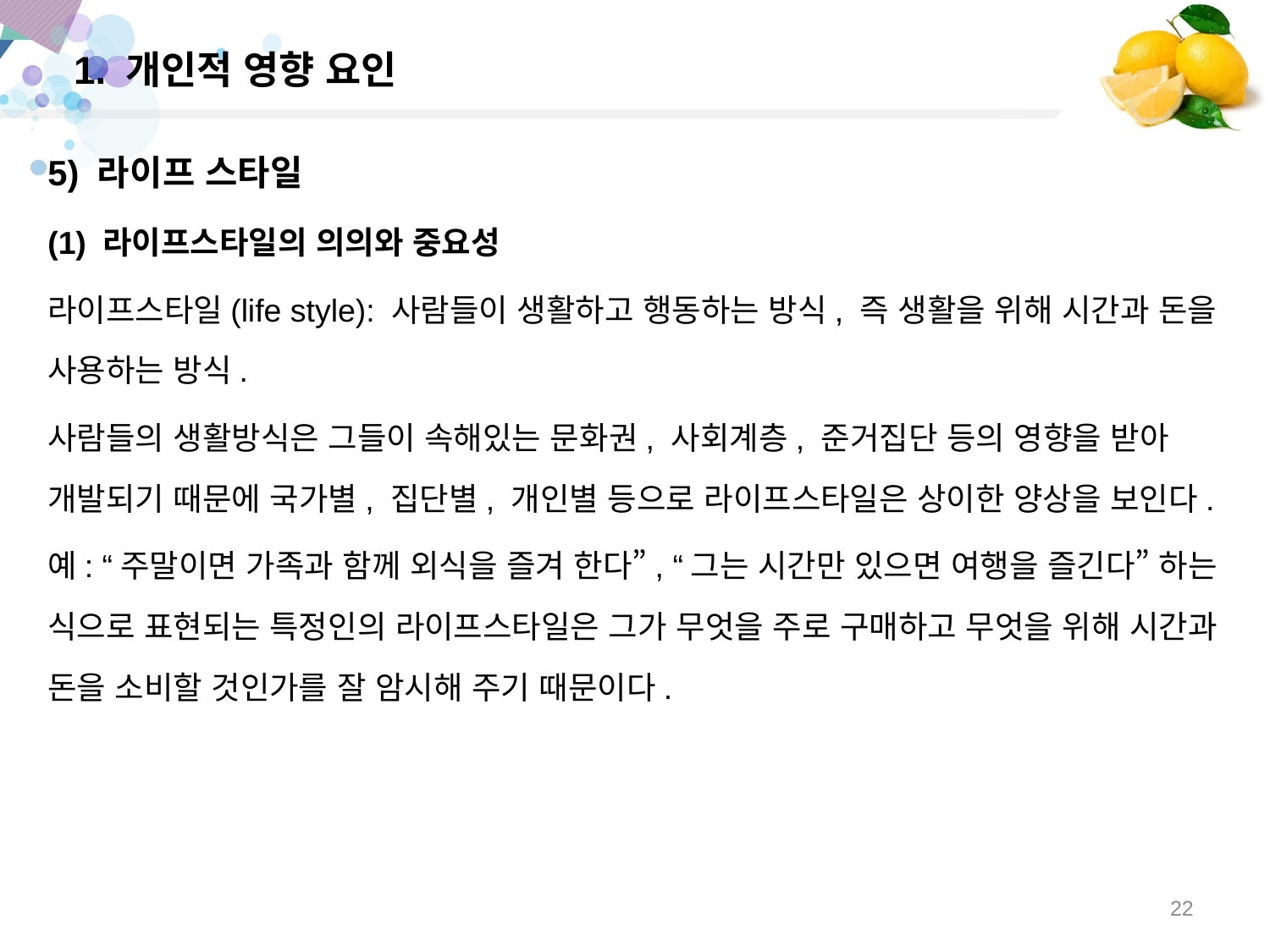

1. 개인적 영향 요인
5) 라이프 스타일
(1) 라이프스타일의 의의와 중요성
라이프스타일(life style): 사람들이 생활하고 행동하는 방식, 즉 생활을 위해 시간과 돈을 사용하는 방식.
사람들의 생활방식은 그들이 속해있는 문화권, 사회계층, 준거집단 등의 영향을 받아 개발되기 때문에 국가별, 집단별, 개인별 등으로 라이프스타일은 상이한 양상을 보인다.
예: “주말이면 가족과 함께 외식을 즐겨 한다”, “그는 시간만 있으면 여행을 즐긴다” 하는 식으로 표현되는 특정인의 라이프스타일은 그가 무엇을 주로 구매하고 무엇을 위해 시간과 돈을 소비할 것인가를 잘 암시해 주기 때문이다.

22